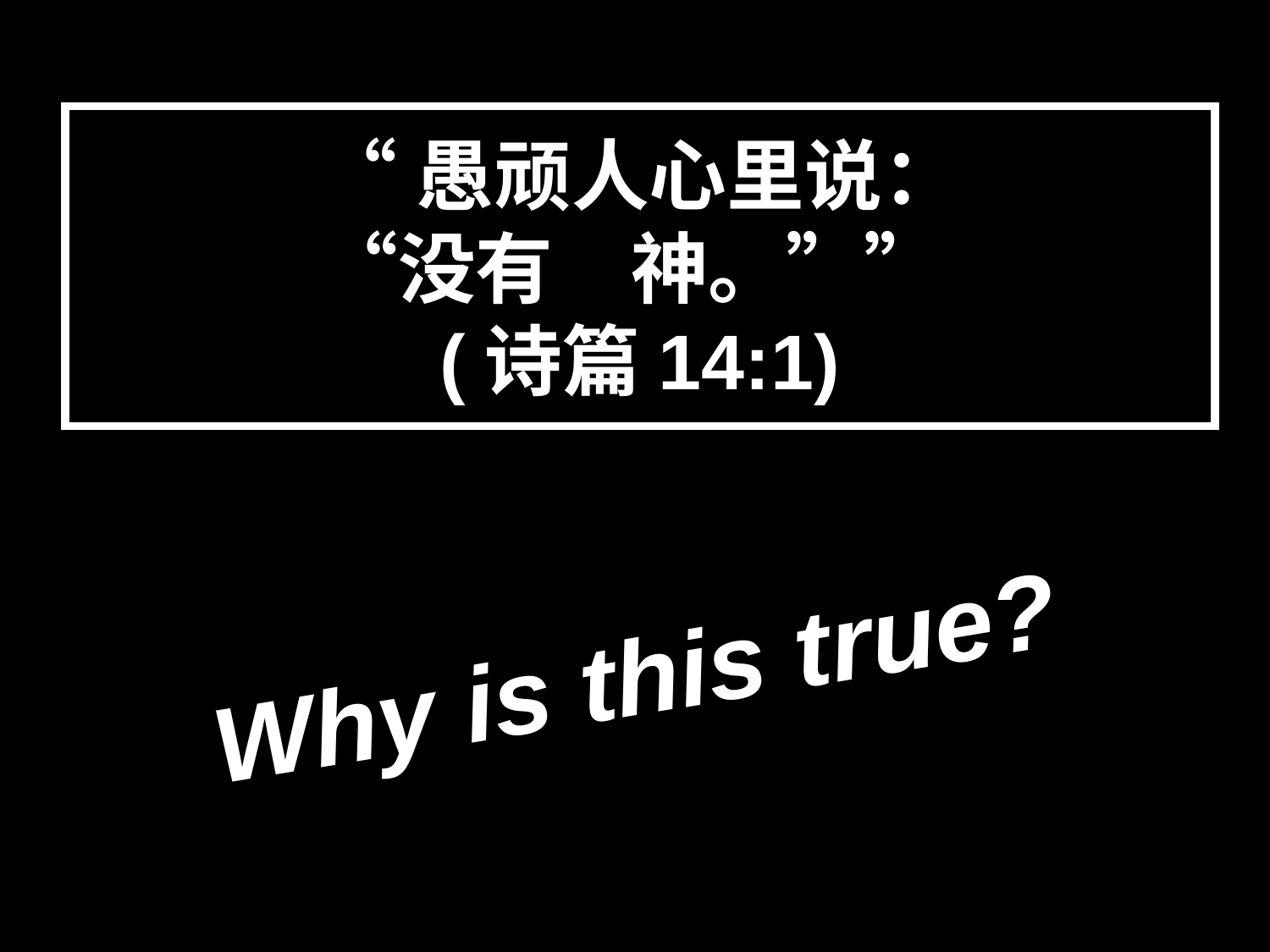

# “愚顽人心里说： “没有　神。”” (诗篇14:1)
Why is this true?